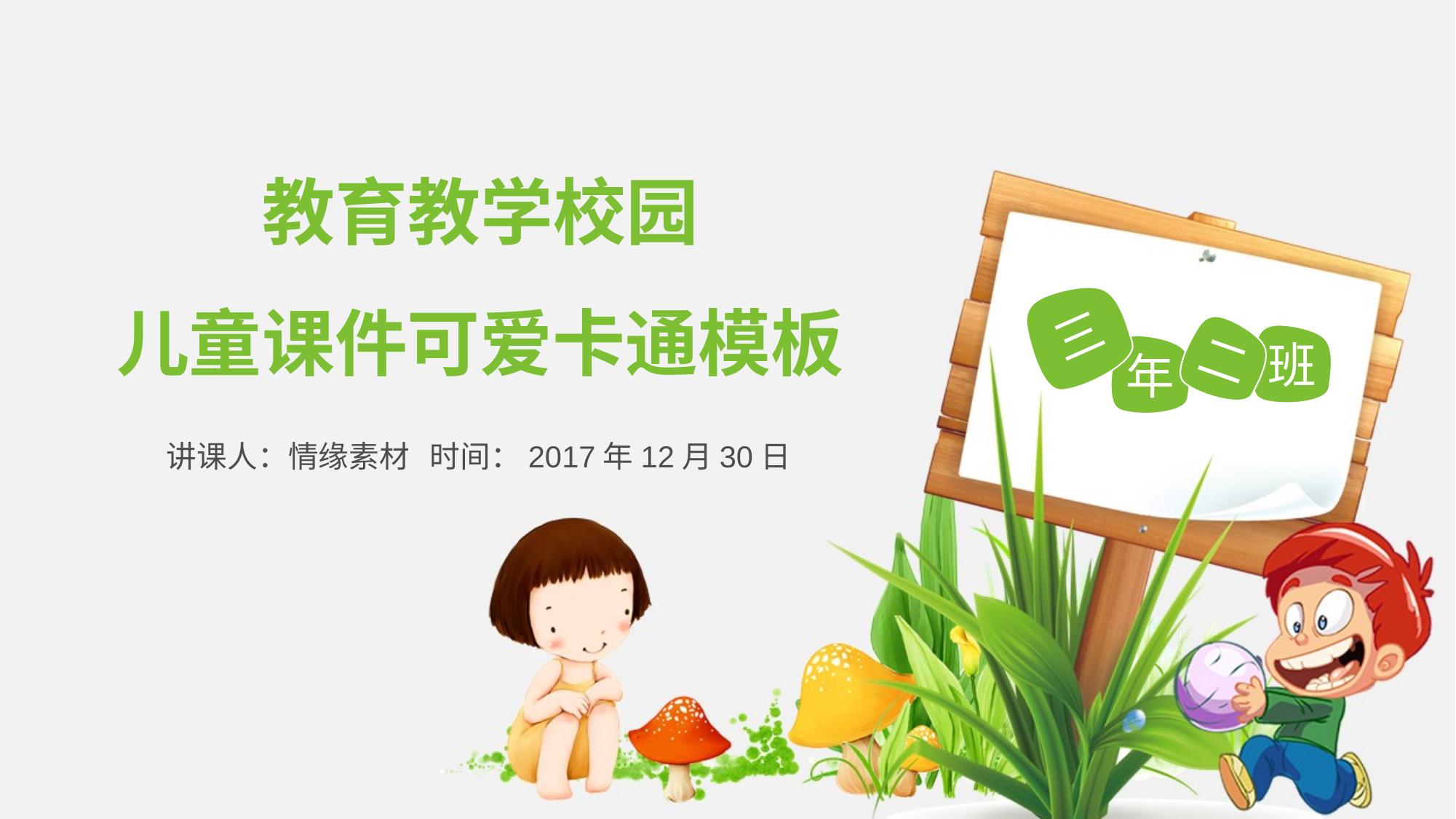

# 教育教学校园 儿童课件可爱卡通模板
三
二
班
年
讲课人：情缘素材   时间：2017年12月30日